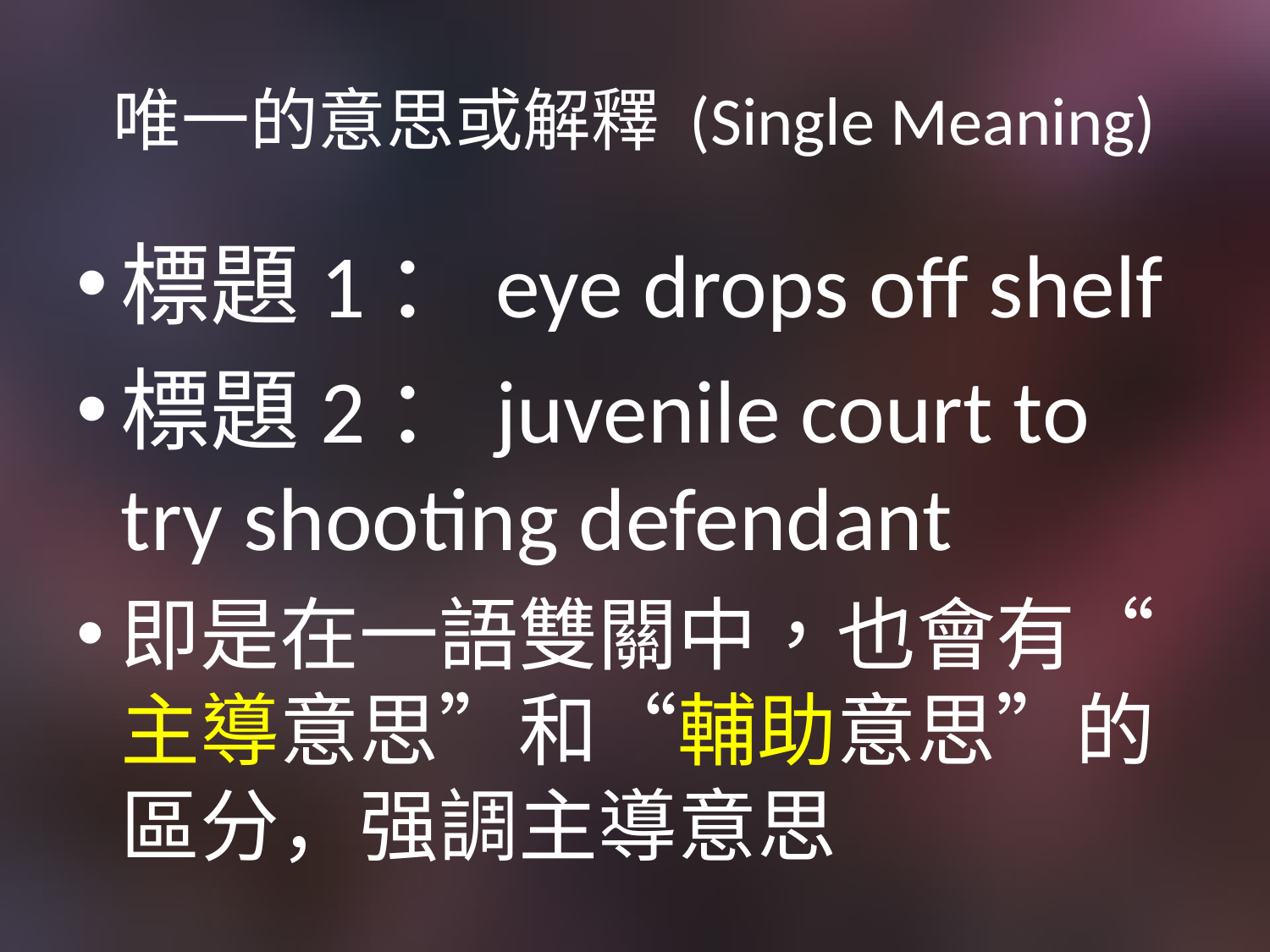

# 唯一的意思或解釋 (Single Meaning)
標題1：eye drops off shelf
標題2：juvenile court to try shooting defendant
即是在一語雙關中，也會有“主導意思”和“輔助意思”的區分，强調主導意思